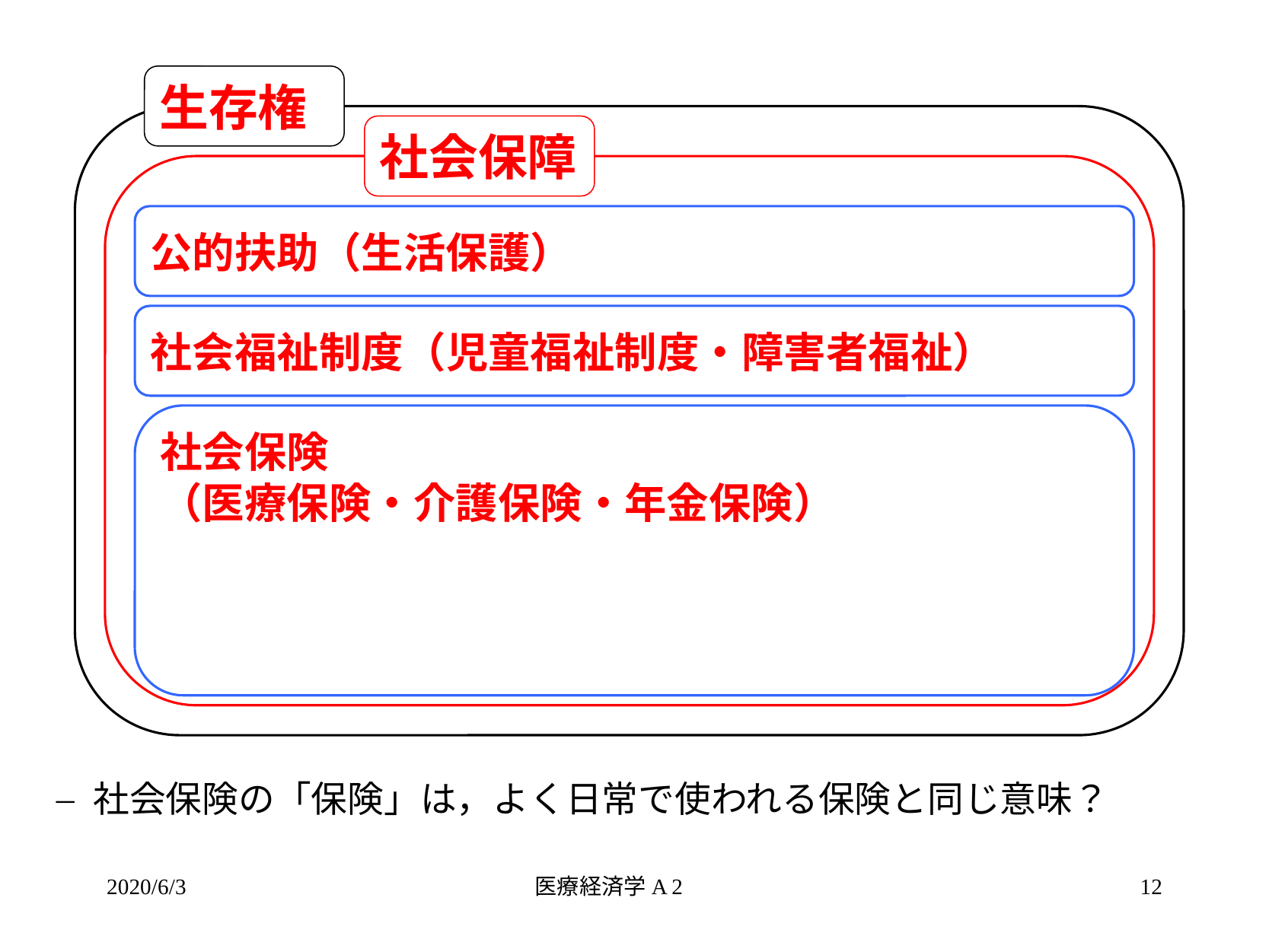

生存権

社会保障

公的扶助（生活保護）
社会福祉制度（児童福祉制度・障害者福祉）
社会保険
（医療保険・介護保険・年金保険）

社会保険の「保険」は，よく日常で使われる保険と同じ意味？
2020/6/3
医療経済学A 2
12